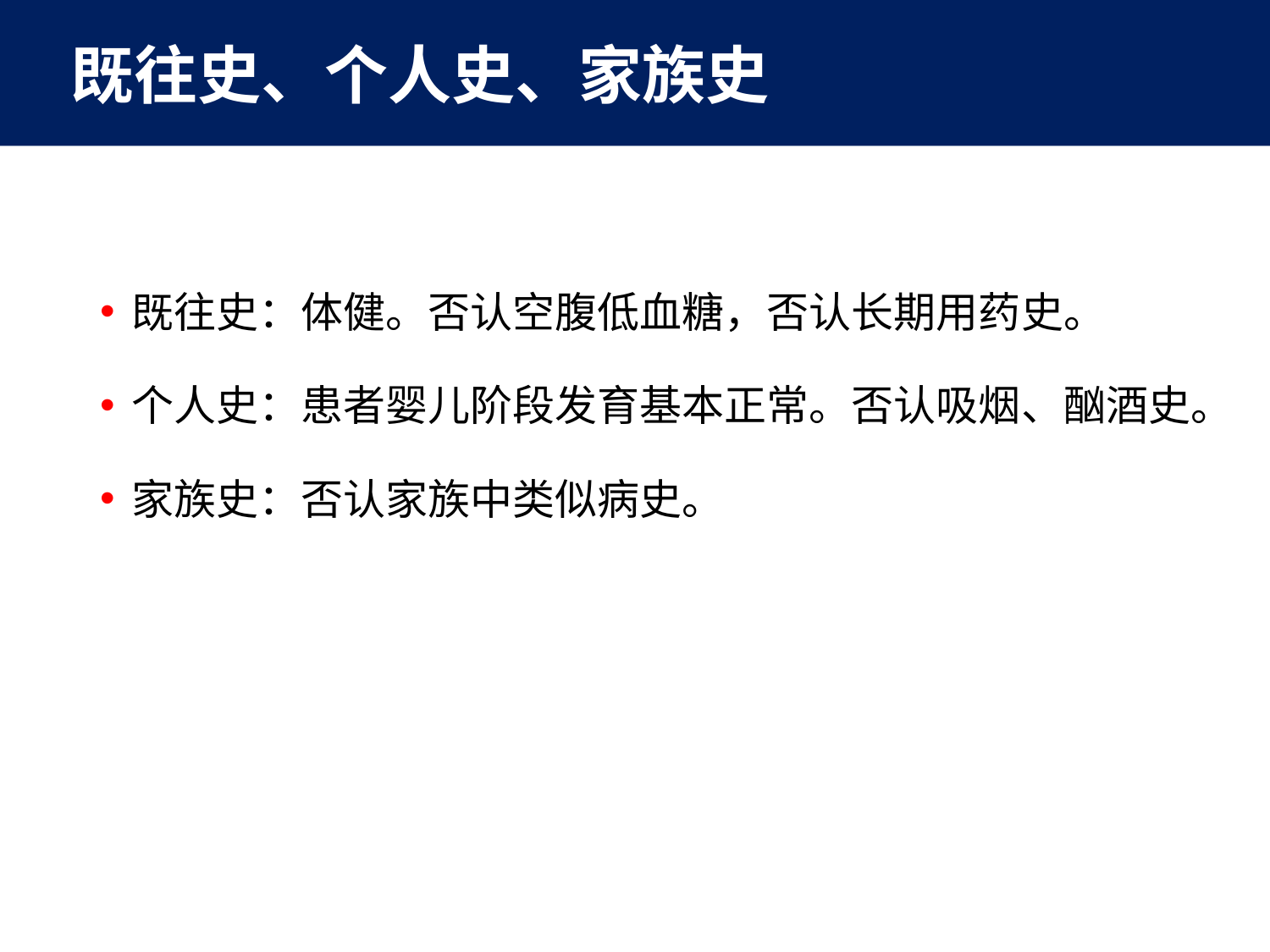

既往史、个人史、家族史
既往史：体健。否认空腹低血糖，否认长期用药史。
个人史：患者婴儿阶段发育基本正常。否认吸烟、酗酒史。
家族史：否认家族中类似病史。